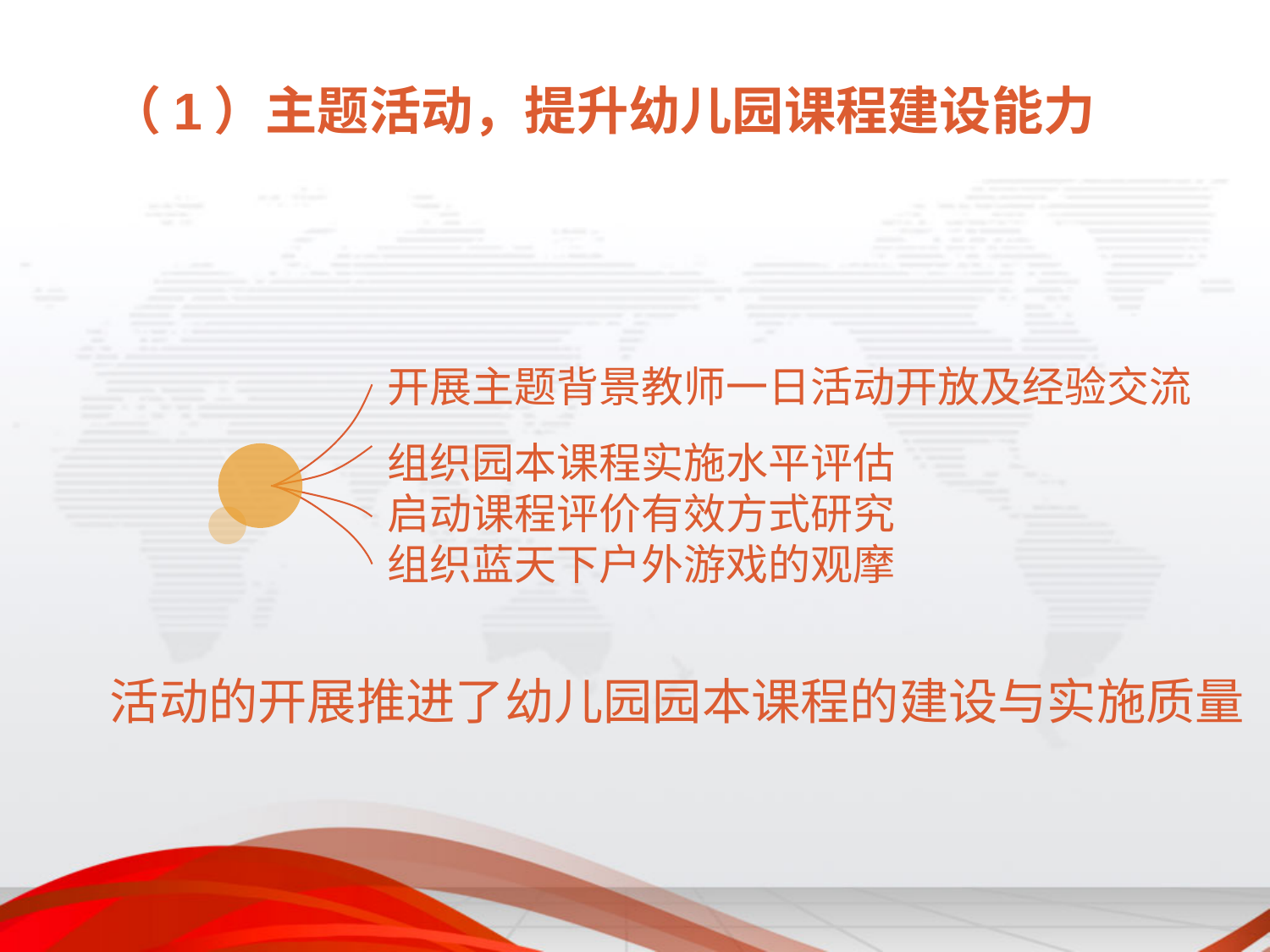

（1）主题活动，提升幼儿园课程建设能力
开展主题背景教师一日活动开放及经验交流
组织园本课程实施水平评估
启动课程评价有效方式研究
组织蓝天下户外游戏的观摩

活动的开展推进了幼儿园园本课程的建设与实施质量